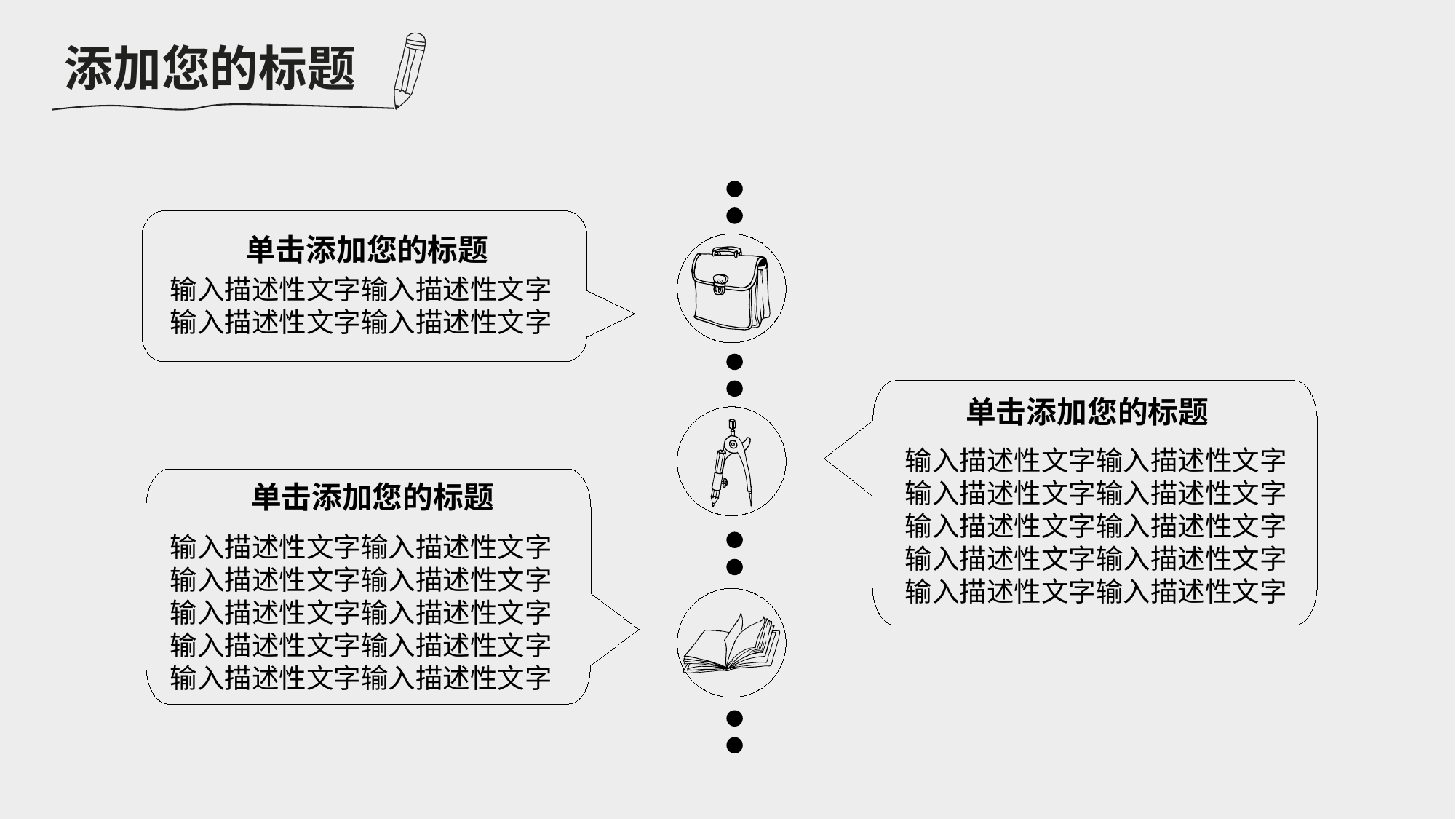

添加您的标题

单击添加您的标题

输入描述性文字输入描述性文字输入描述性文字输入描述性文字

单击添加您的标题

输入描述性文字输入描述性文字输入描述性文字输入描述性文字输入描述性文字输入描述性文字输入描述性文字输入描述性文字输入描述性文字输入描述性文字
单击添加您的标题
输入描述性文字输入描述性文字输入描述性文字输入描述性文字输入描述性文字输入描述性文字输入描述性文字输入描述性文字输入描述性文字输入描述性文字